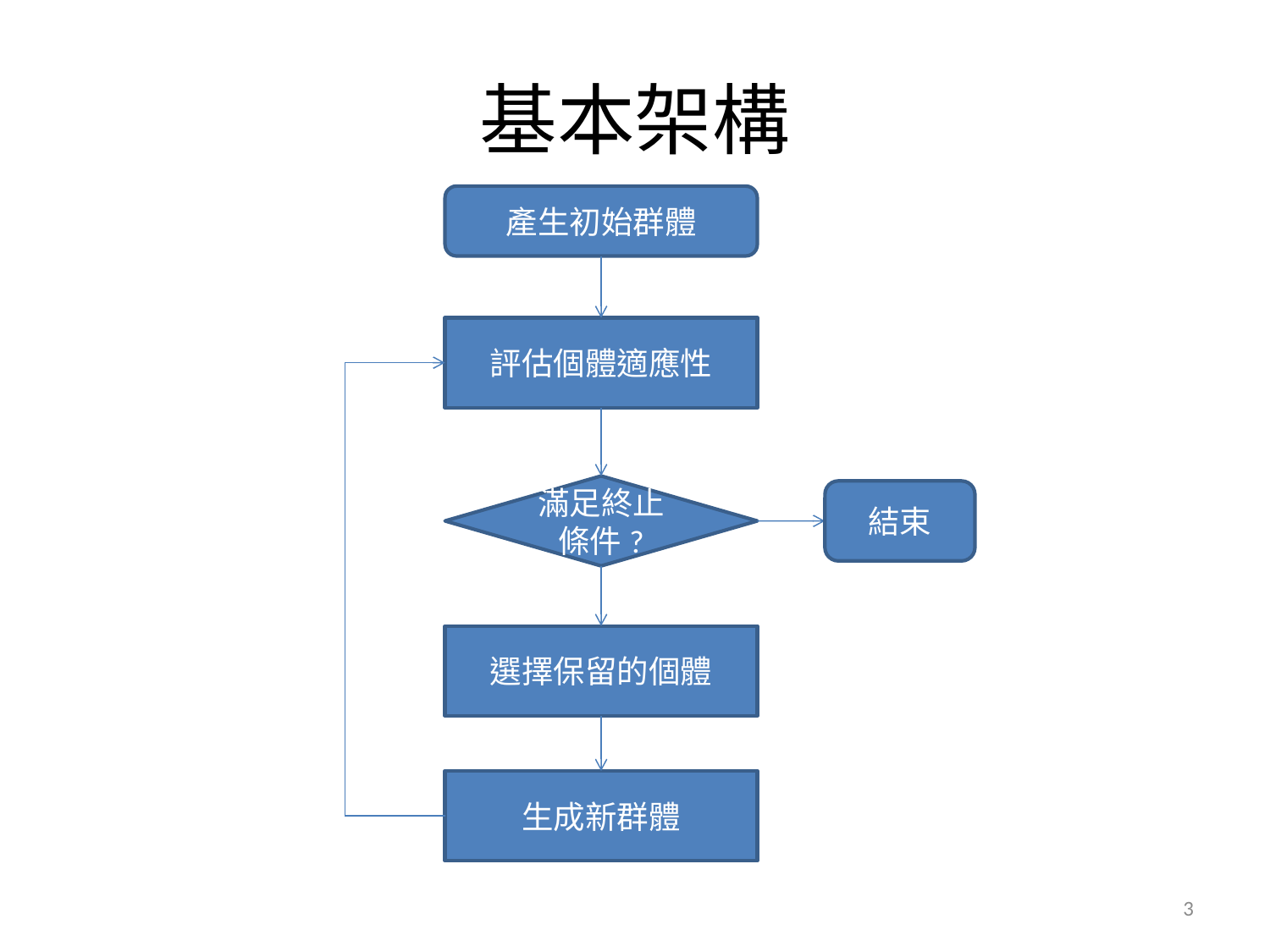

# 基本架構
產生初始群體
評估個體適應性
滿足終止條件?
結束
選擇保留的個體
生成新群體
3